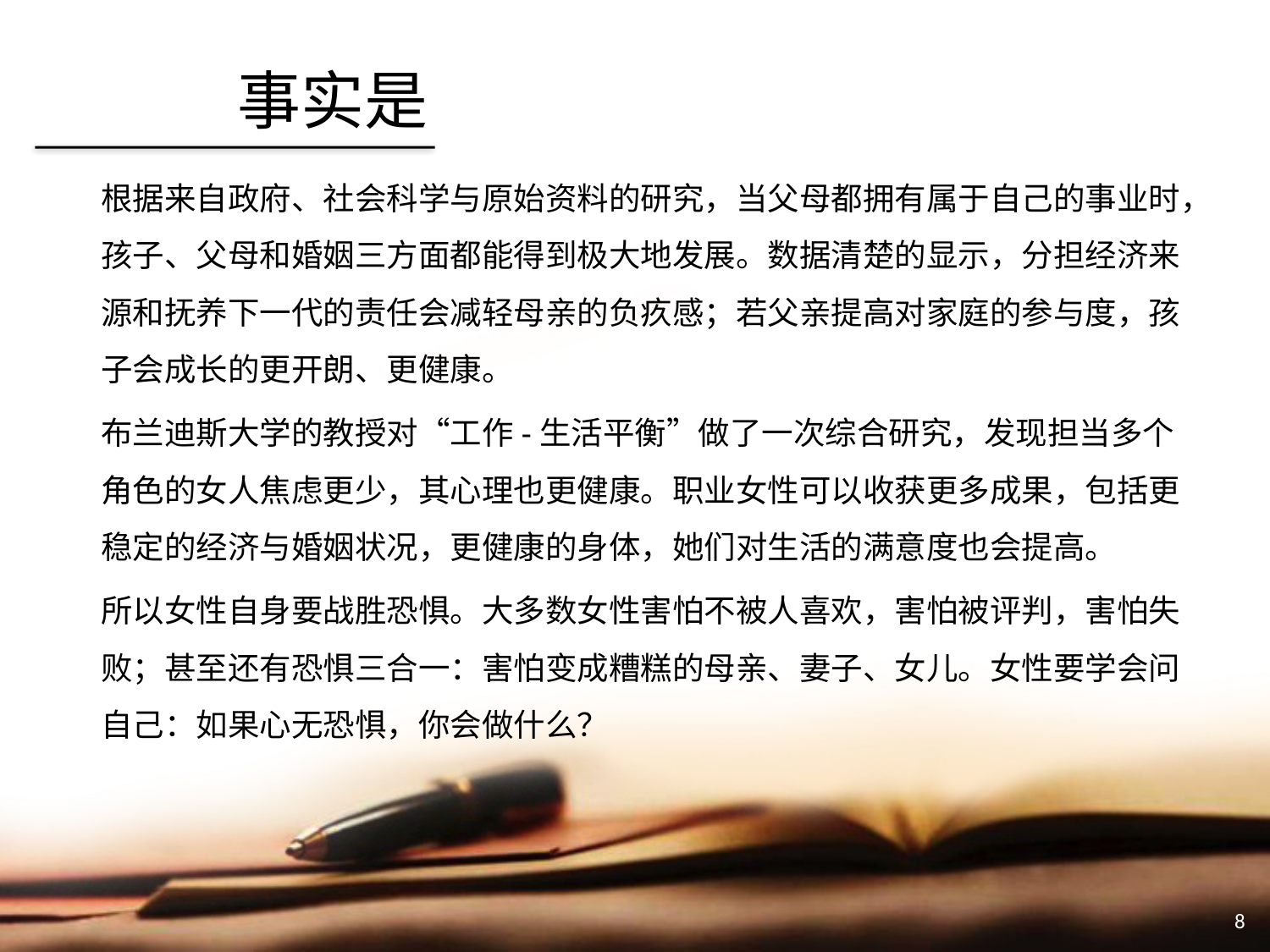

# 事实是

根据来自政府、社会科学与原始资料的研究，当父母都拥有属于自己的事业时，孩子、父母和婚姻三方面都能得到极大地发展。数据清楚的显示，分担经济来源和抚养下一代的责任会减轻母亲的负疚感；若父亲提高对家庭的参与度，孩子会成长的更开朗、更健康。
布兰迪斯大学的教授对“工作-生活平衡”做了一次综合研究，发现担当多个角色的女人焦虑更少，其心理也更健康。职业女性可以收获更多成果，包括更稳定的经济与婚姻状况，更健康的身体，她们对生活的满意度也会提高。
所以女性自身要战胜恐惧。大多数女性害怕不被人喜欢，害怕被评判，害怕失败；甚至还有恐惧三合一：害怕变成糟糕的母亲、妻子、女儿。女性要学会问自己：如果心无恐惧，你会做什么？